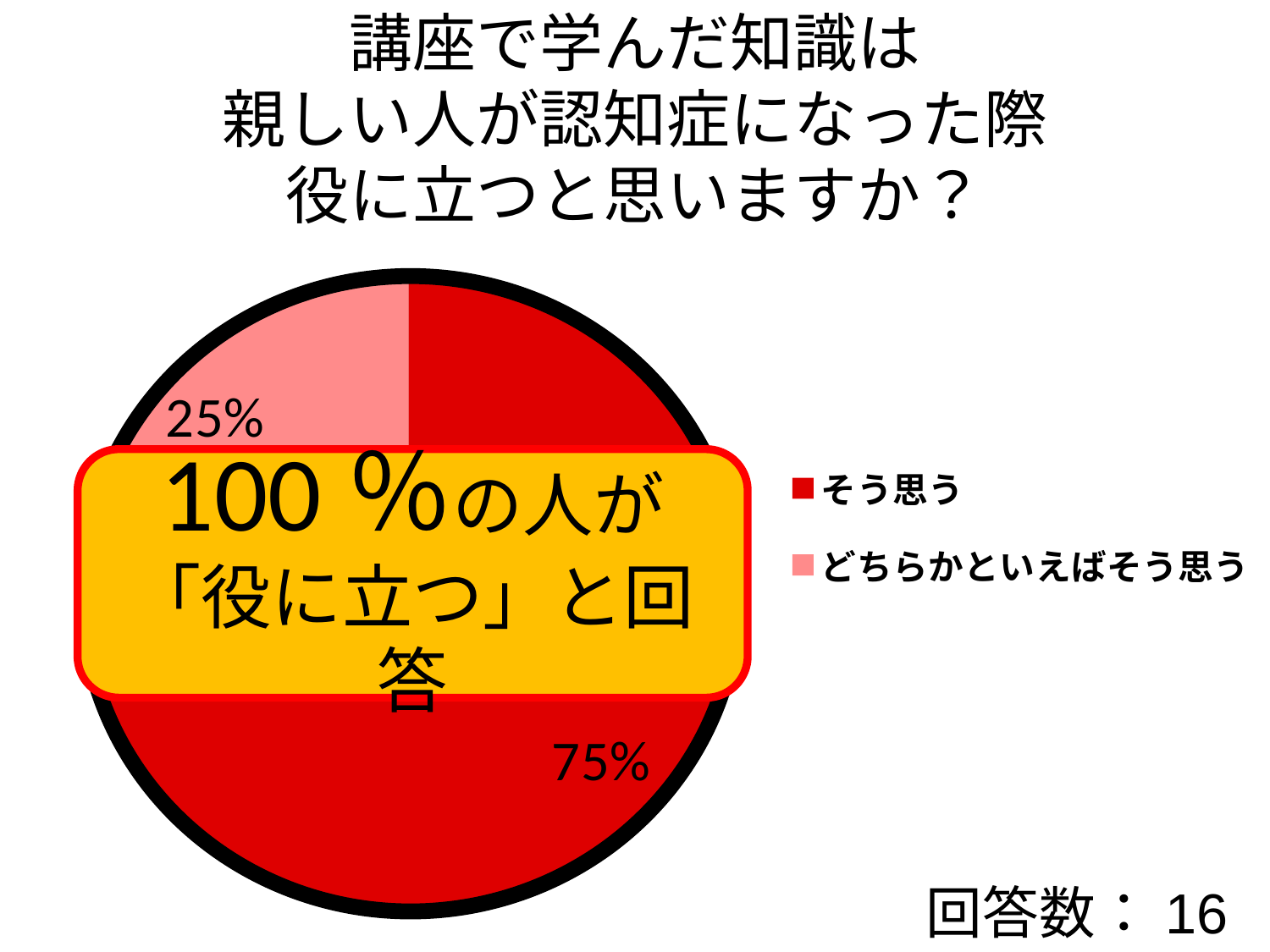

# 講座で学んだ知識は 親しい人が認知症になった際 役に立つと思いますか？

### Chart

| Category |  |
|---|---|
| そう思う | 12.0 |
| どちらかといえばそう思う | 4.0 |
| どちらかといえばそう思わない | 0.0 |
| そう思わない | 0.0 |
100％の人が
「役に立つ」と回答
回答数：16票